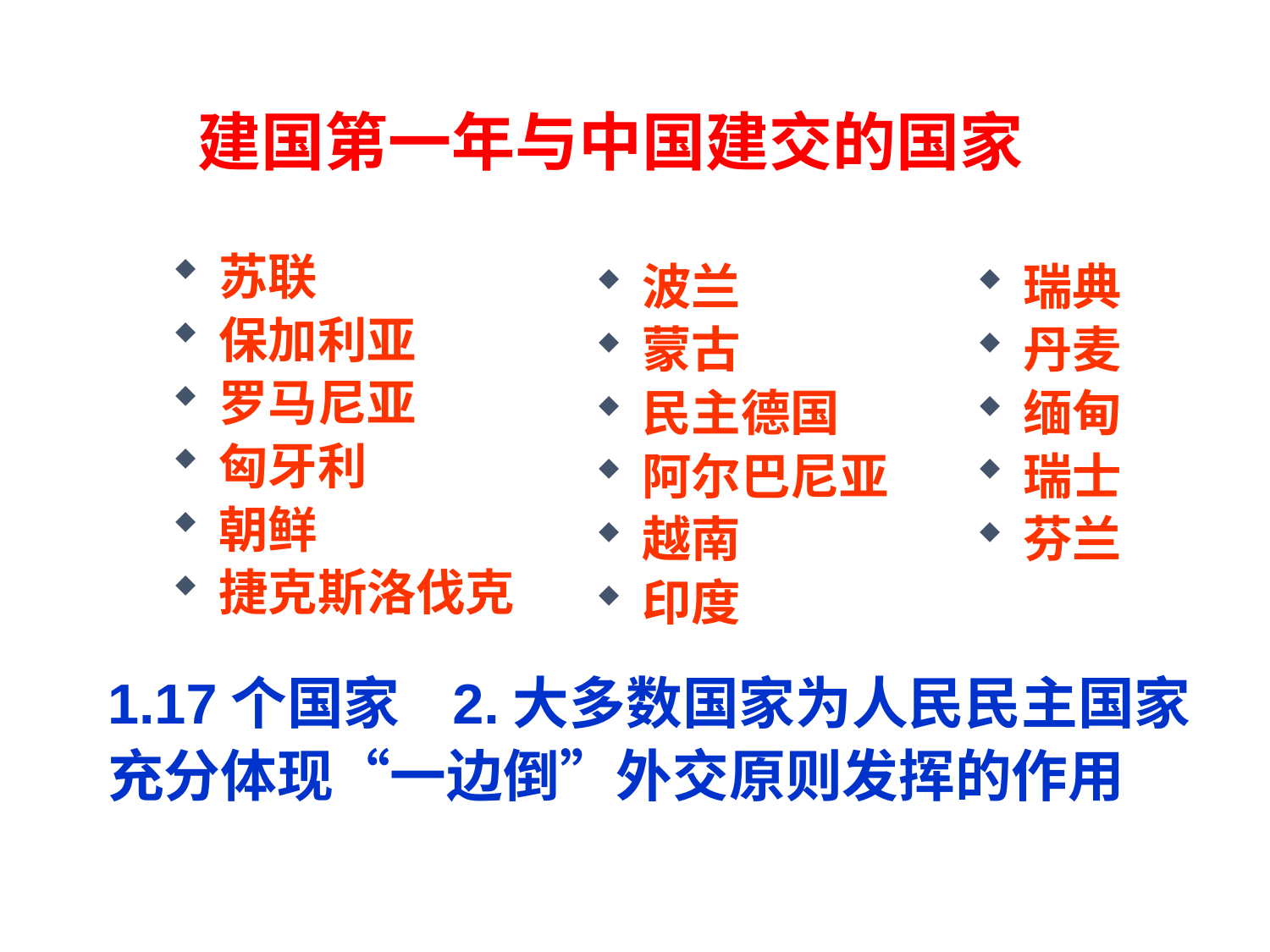

建国第一年与中国建交的国家
苏联
保加利亚
罗马尼亚
匈牙利
朝鲜
捷克斯洛伐克
波兰
蒙古
民主德国
阿尔巴尼亚
越南
印度
瑞典
丹麦
缅甸
瑞士
芬兰
1.17个国家   2.大多数国家为人民民主国家
充分体现“一边倒”外交原则发挥的作用